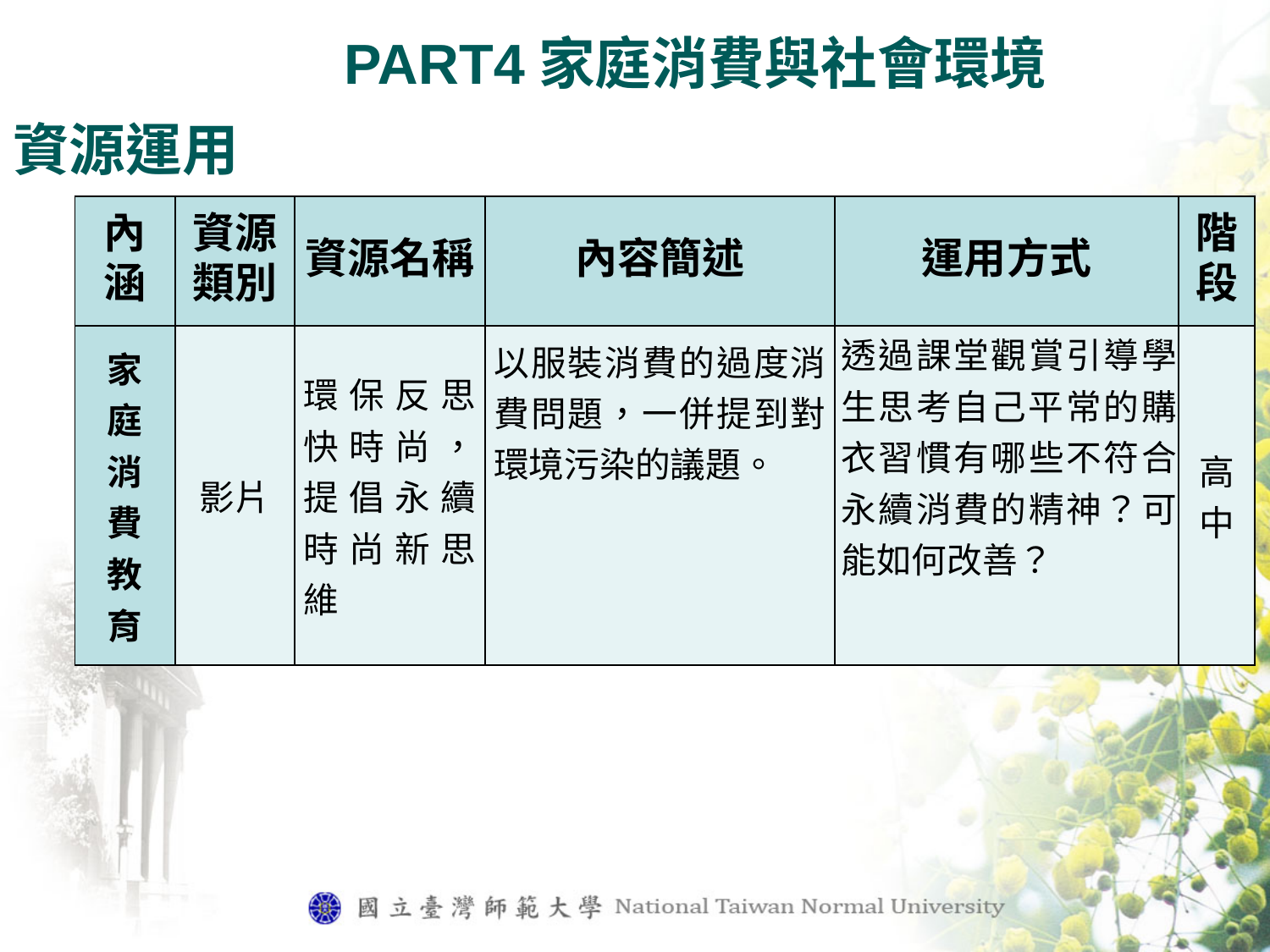

PART4家庭消費與社會環境
資源運用
| 內涵 | 資源類別 | 資源名稱 | 內容簡述 | 運用方式 | 階段 |
| --- | --- | --- | --- | --- | --- |
| 家 庭 消 費 教 育 | 影片 | 環保反思快時尚，提倡永續時尚新思維 | 以服裝消費的過度消費問題，一併提到對環境污染的議題。 | 透過課堂觀賞引導學生思考自己平常的購衣習慣有哪些不符合永續消費的精神？可能如何改善？ | 高中 |